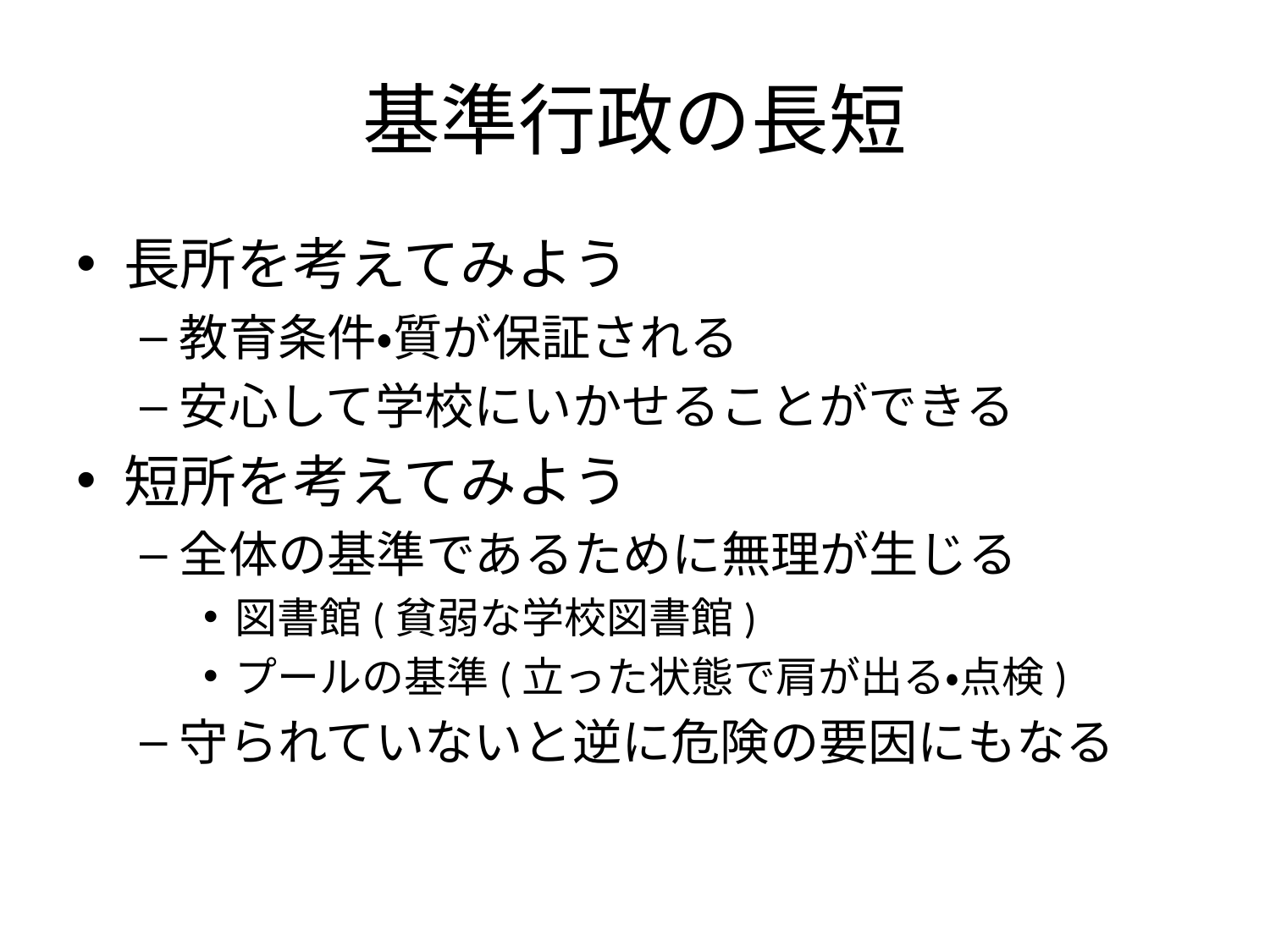

# 基準行政の長短
長所を考えてみよう
教育条件・質が保証される
安心して学校にいかせることができる
短所を考えてみよう
全体の基準であるために無理が生じる
図書館(貧弱な学校図書館)
プールの基準(立った状態で肩が出る・点検)
守られていないと逆に危険の要因にもなる